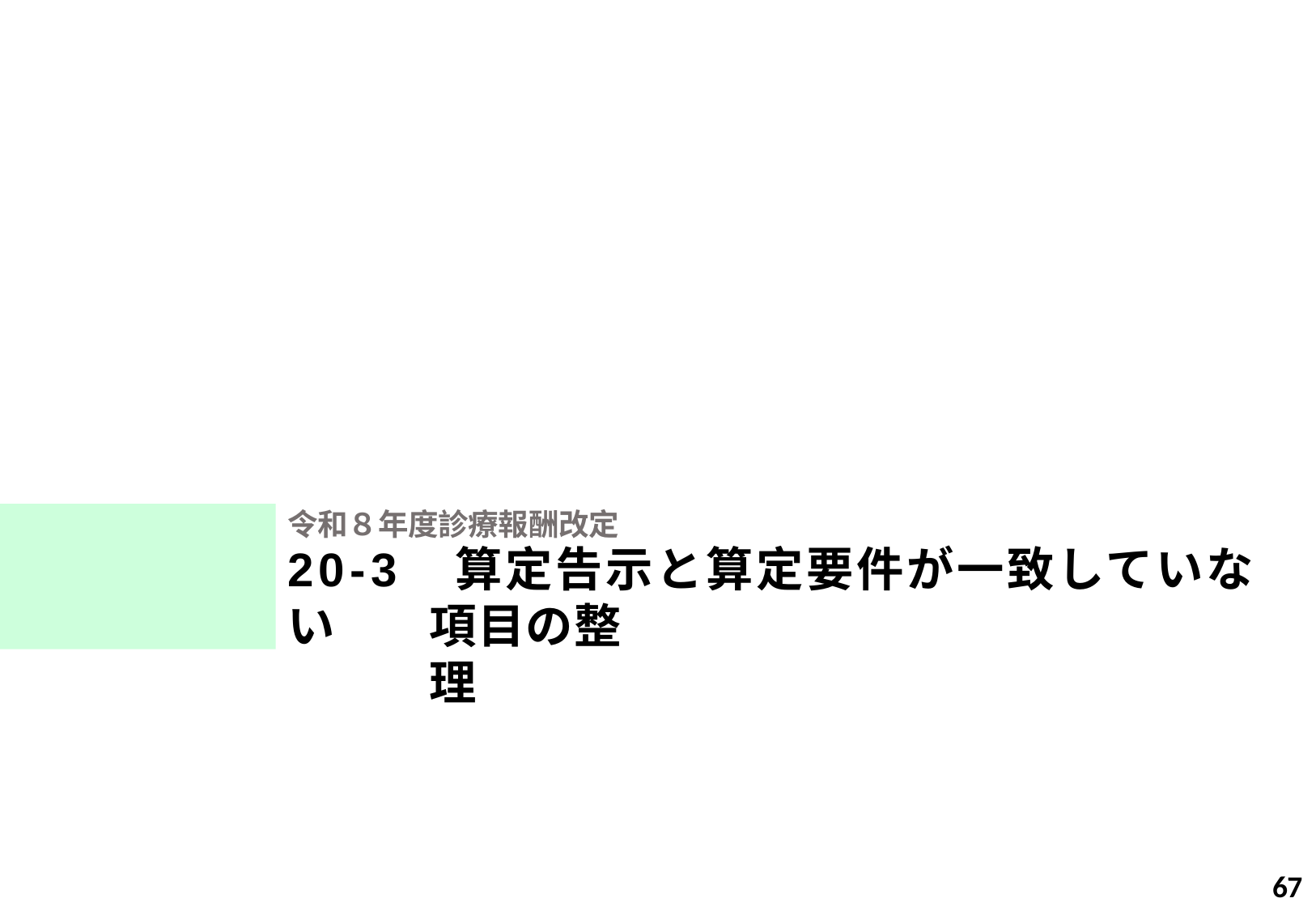

令和８年度診療報酬改定

# 20-3	算定告示と算定要件が一致していない
項目の整理
67